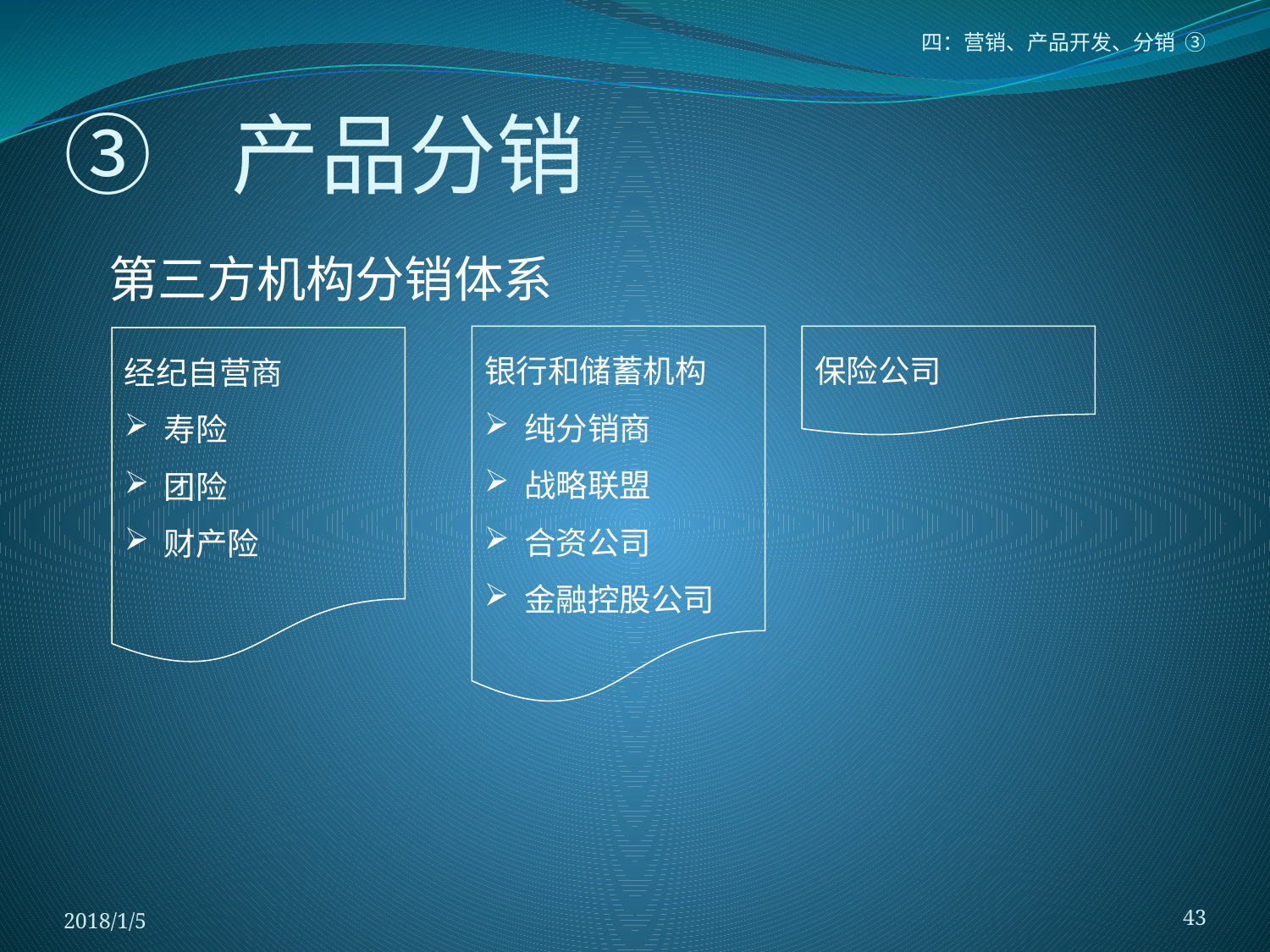

四：营销、产品开发、分销  ③
# ③   产品分销
第三方机构分销体系
银行和储蓄机构
纯分销商
战略联盟
合资公司
金融控股公司

保险公司

经纪自营商
寿险
团险
财产险
2018/1/5
43